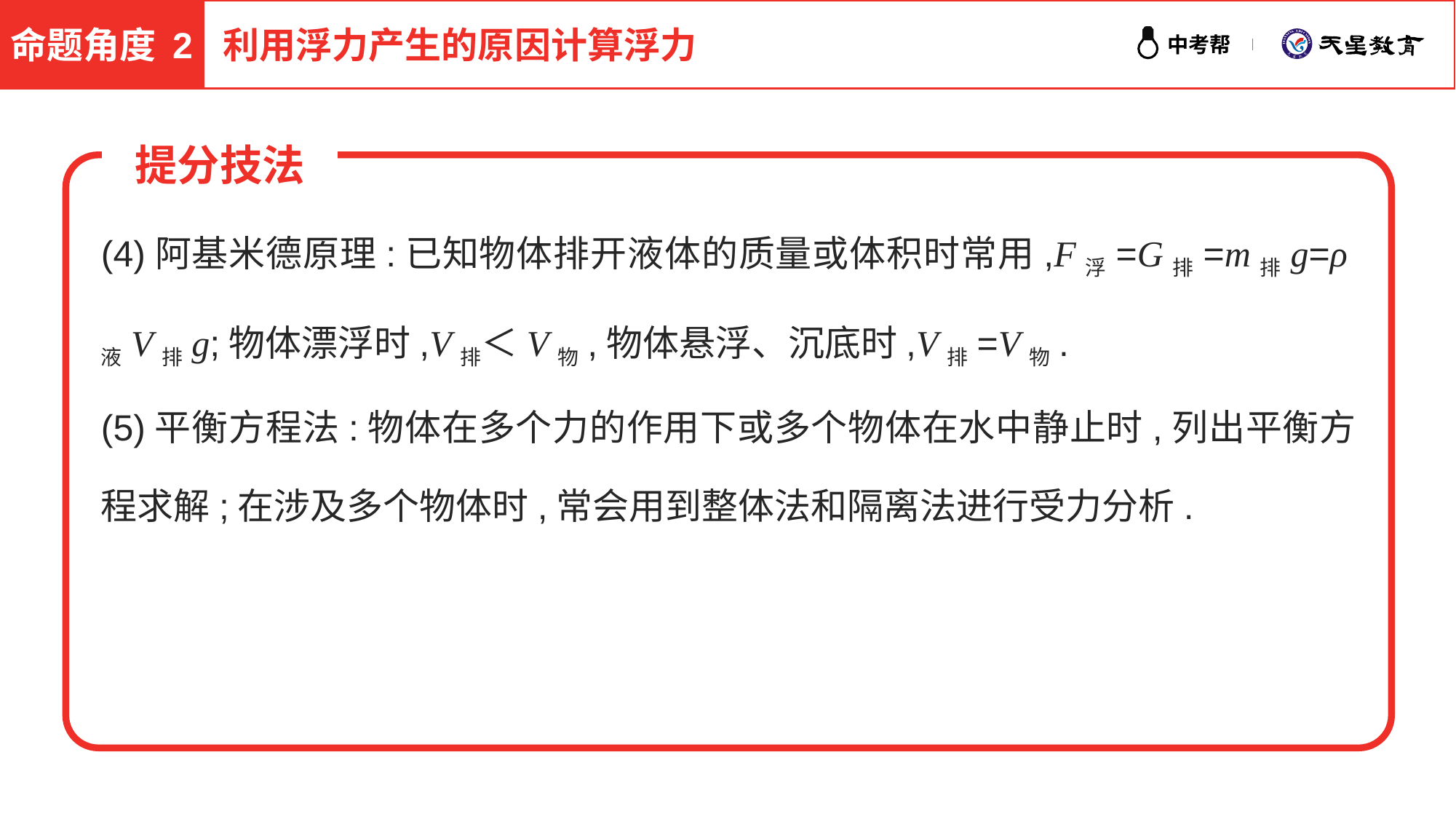

命题角度 2
利用浮力产生的原因计算浮力
提分技法

(4)阿基米德原理:已知物体排开液体的质量或体积时常用,F浮=G排=m排g=ρ液V排g;物体漂浮时,V排＜V物,物体悬浮、沉底时,V排=V物.
(5)平衡方程法:物体在多个力的作用下或多个物体在水中静止时,列出平衡方程求解;在涉及多个物体时,常会用到整体法和隔离法进行受力分析.